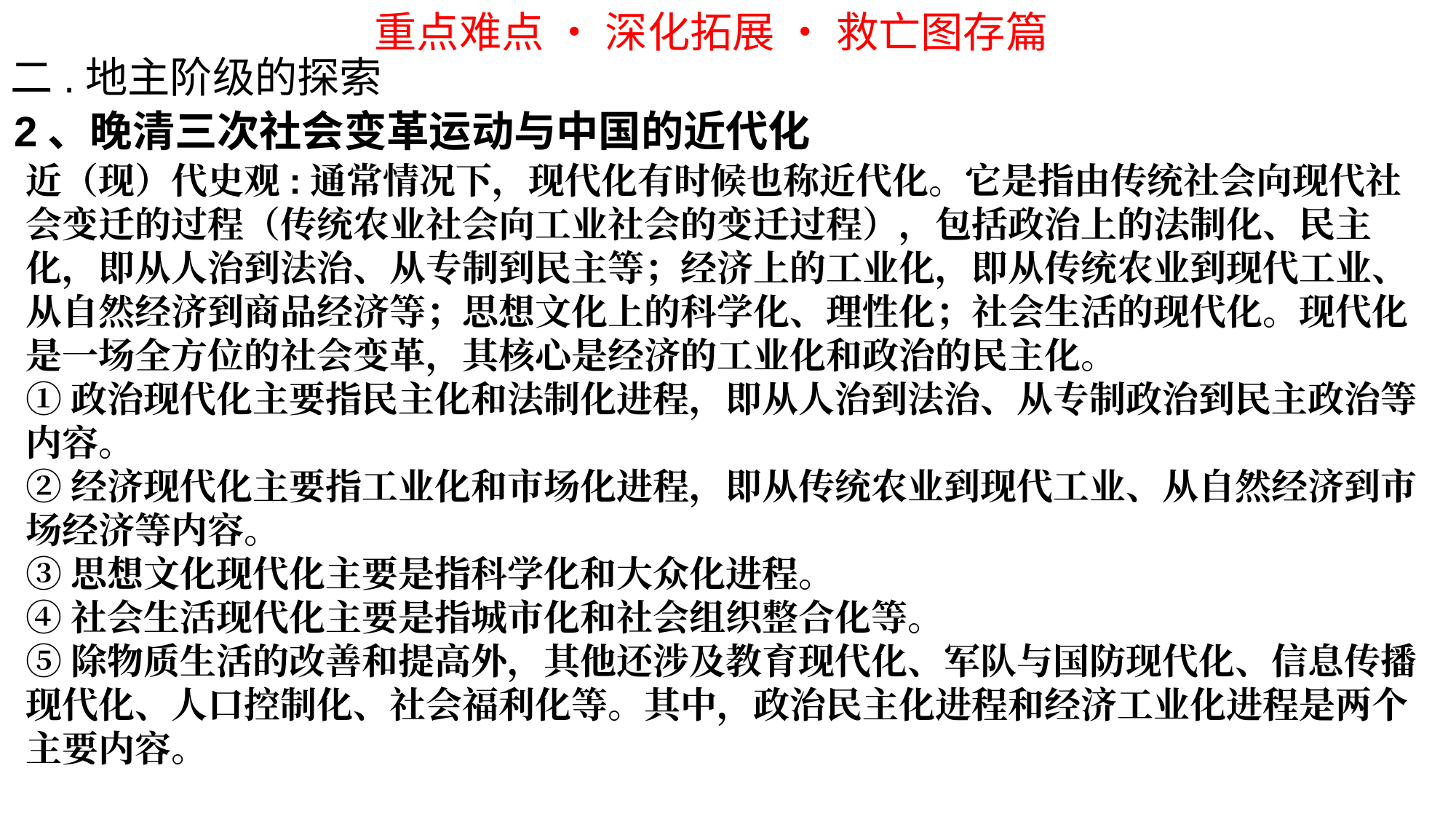

重点难点 • 深化拓展 • 救亡图存篇
二.地主阶级的探索
2、晚清三次社会变革运动与中国的近代化
近（现）代史观:通常情况下，现代化有时候也称近代化。它是指由传统社会向现代社会变迁的过程（传统农业社会向工业社会的变迁过程），包括政治上的法制化、民主化，即从人治到法治、从专制到民主等；经济上的工业化，即从传统农业到现代工业、从自然经济到商品经济等；思想文化上的科学化、理性化；社会生活的现代化。现代化是一场全方位的社会变革，其核心是经济的工业化和政治的民主化。①政治现代化主要指民主化和法制化进程，即从人治到法治、从专制政治到民主政治等内容。②经济现代化主要指工业化和市场化进程，即从传统农业到现代工业、从自然经济到市场经济等内容。③思想文化现代化主要是指科学化和大众化进程。④社会生活现代化主要是指城市化和社会组织整合化等。⑤除物质生活的改善和提高外，其他还涉及教育现代化、军队与国防现代化、信息传播现代化、人口控制化、社会福利化等。其中，政治民主化进程和经济工业化进程是两个主要内容。